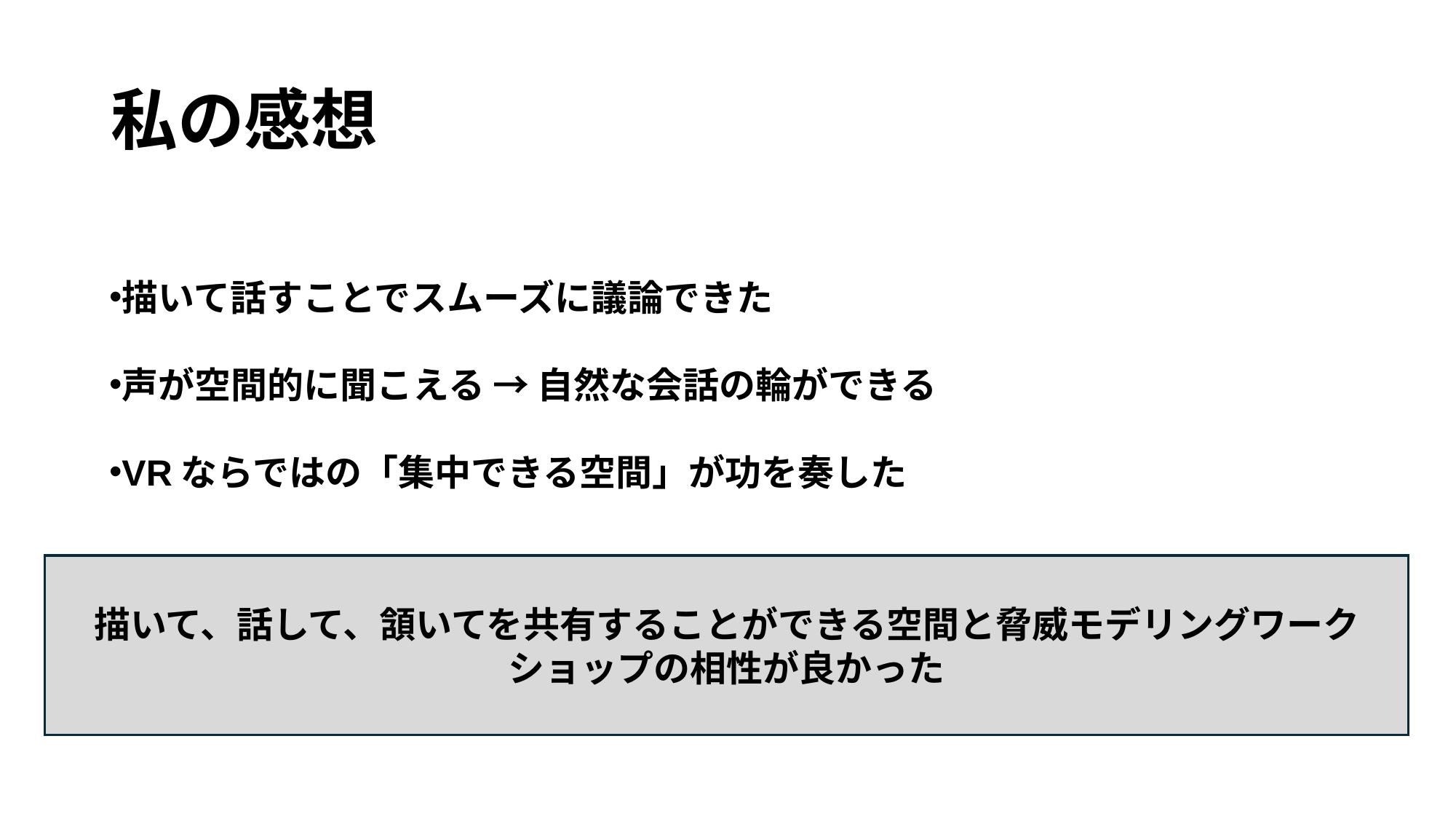

# 私の感想

描いて話すことでスムーズに議論できた
声が空間的に聞こえる → 自然な会話の輪ができる
VRならではの「集中できる空間」が功を奏した
描いて、話して、頷いてを共有することができる空間と脅威モデリングワークショップの相性が良かった